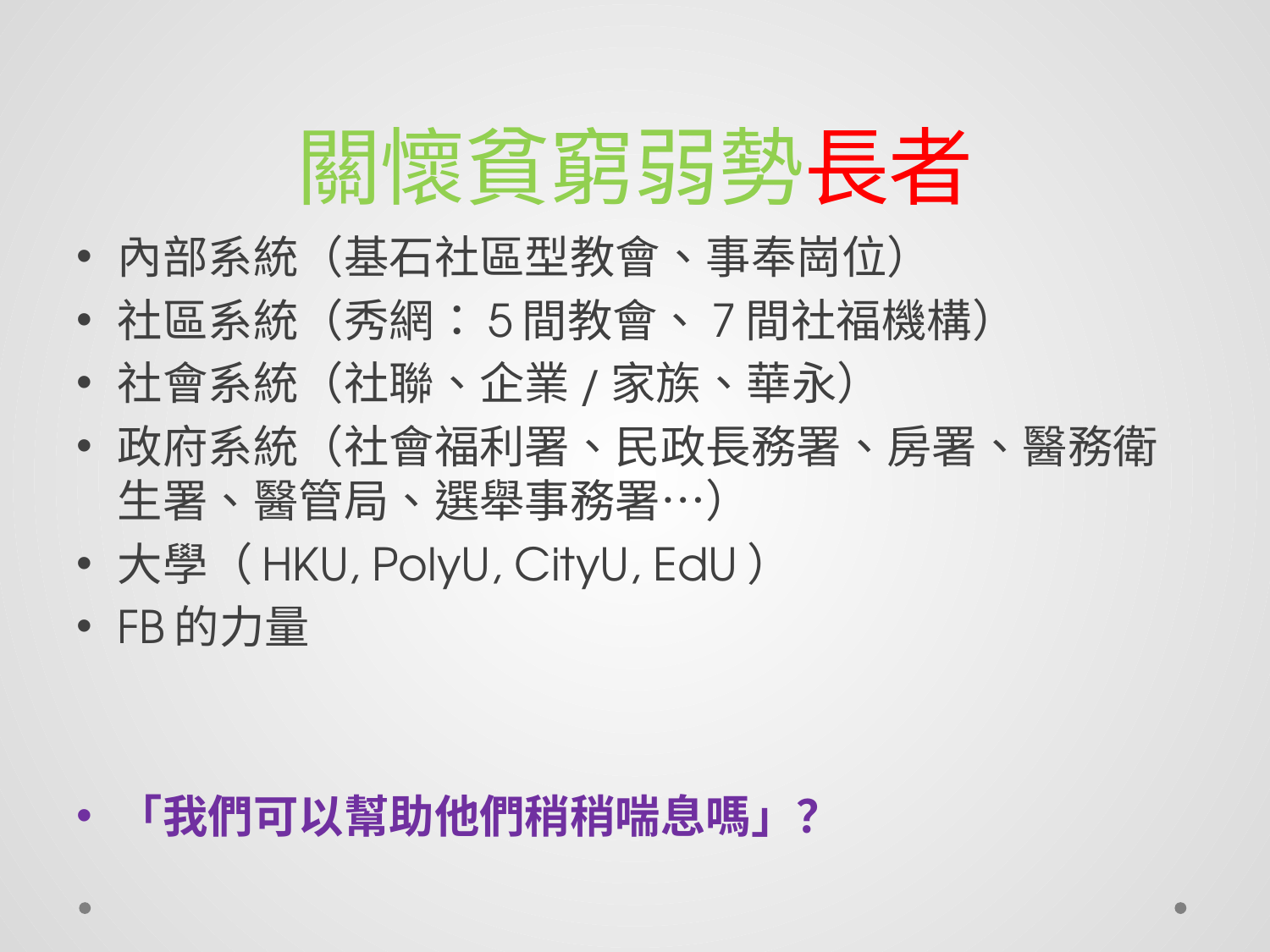

# 關懷貧窮弱勢長者
內部系統（基石社區型教會、事奉崗位）
社區系統（秀網：5間教會、7間社福機構）
社會系統（社聯、企業/家族、華永）
政府系統（社會福利署、民政長務署、房署、醫務衛生署、醫管局、選舉事務署…）
大學（HKU, PolyU, CityU, EdU）
FB的力量

「我們可以幫助他們稍稍喘息嗎」？